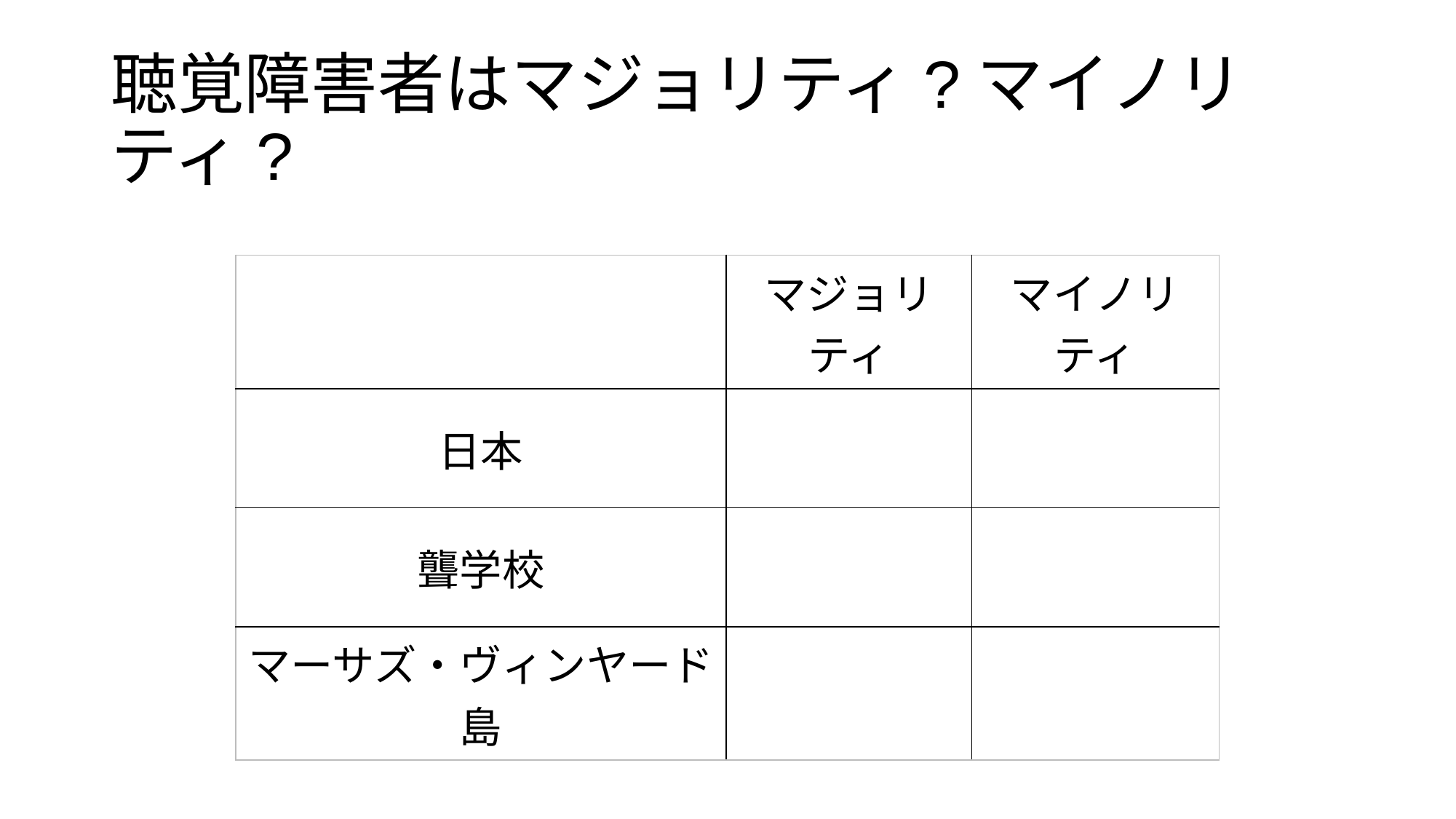

# 聴覚障害者はマジョリティ?マイノリティ?
|  | マジョリティ | マイノリティ |
| --- | --- | --- |
| 日本 |  |  |
| 聾学校 |  |  |
| マーサズ・ヴィンヤード島 |  |  |